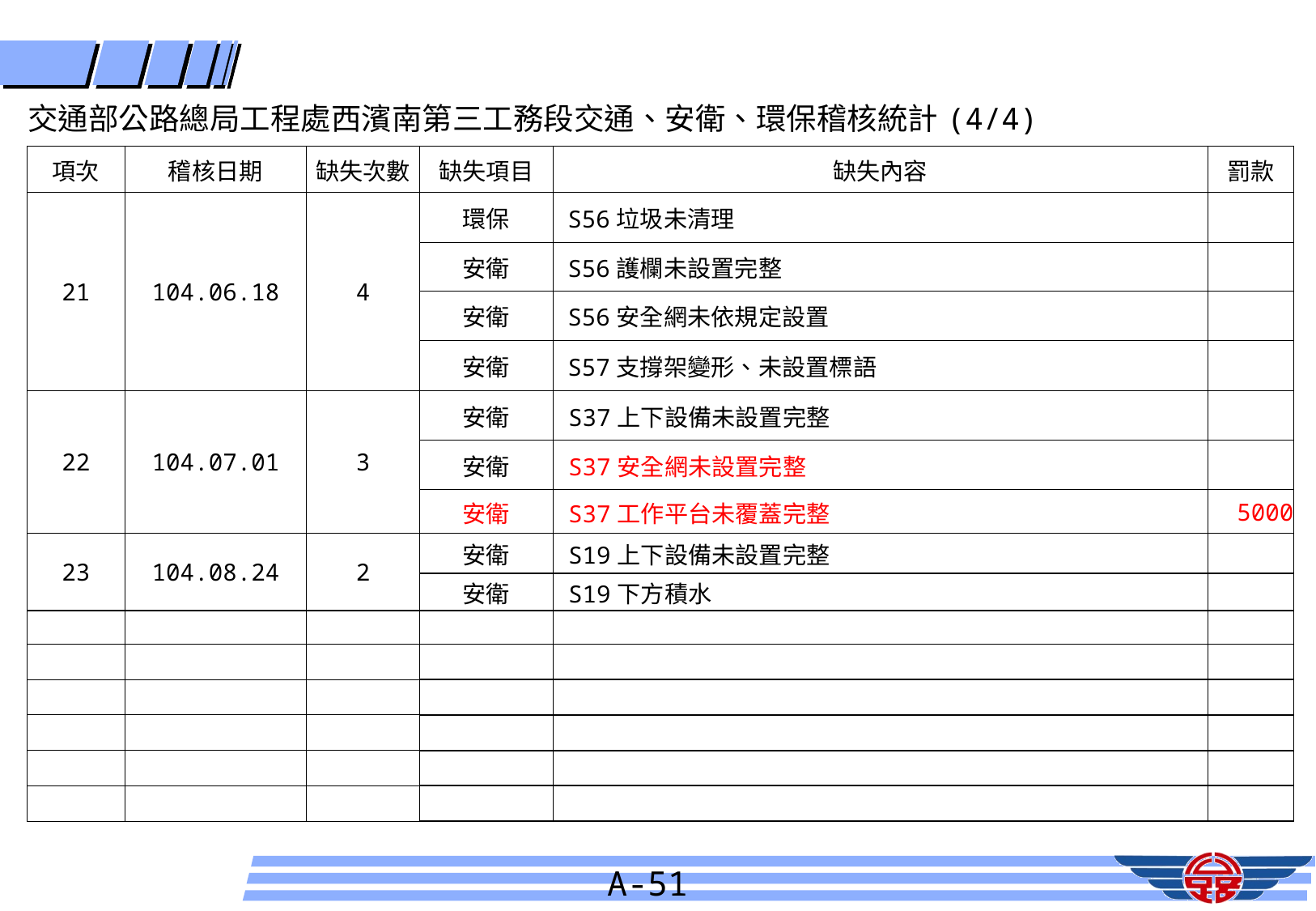

| 交通部公路總局工程處西濱南第三工務段交通、安衛、環保稽核統計(4/4) |  |  |  |  |  |
| --- | --- | --- | --- | --- | --- |
| 項次 | 稽核日期 | 缺失次數 | 缺失項目 | 缺失內容 | 罰款 |
| 21 | 104.06.18 | 4 | 環保 | S56垃圾未清理 |  |
|  |  |  | 安衛 | S56護欄未設置完整 |  |
|  |  |  | 安衛 | S56安全網未依規定設置 |  |
|  |  |  | 安衛 | S57支撐架變形、未設置標語 |  |
| 22 | 104.07.01 | 3 | 安衛 | S37上下設備未設置完整 |  |
|  |  |  | 安衛 | S37安全網未設置完整 |  |
|  |  |  | 安衛 | S37工作平台未覆蓋完整 | 5000 |
| 23 | 104.08.24 | 2 | 安衛 | S19上下設備未設置完整 |  |
|  |  |  | 安衛 | S19下方積水 |  |
|  |  |  |  |  |  |
|  |  |  |  |  |  |
|  |  |  |  |  |  |
|  |  |  |  |  |  |
|  |  |  |  |  |  |
|  |  |  |  |  |  |